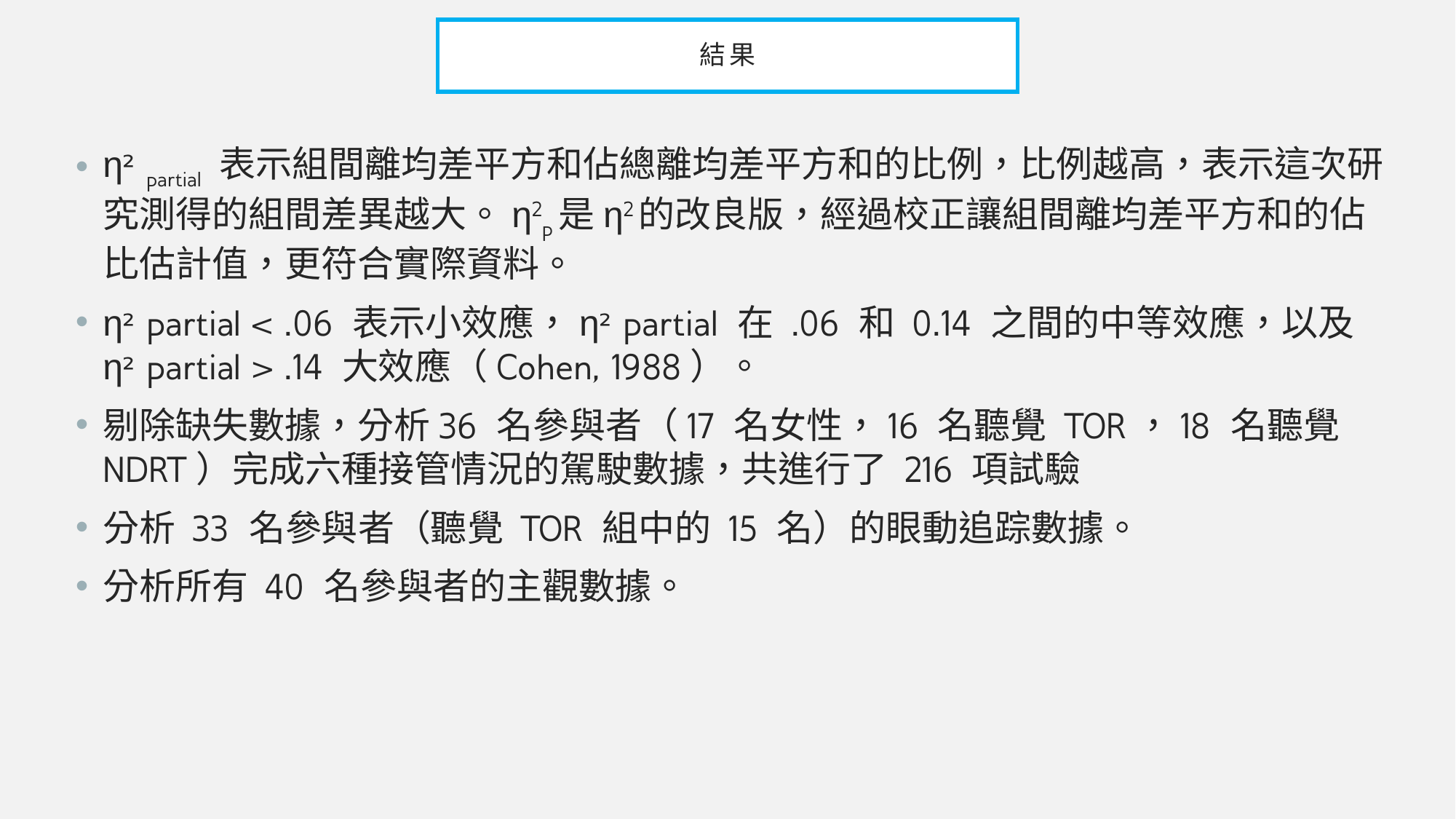

# 結果
η² partial  表示組間離均差平方和佔總離均差平方和的比例，比例越高，表示這次研究測得的組間差異越大。η2p是η2的改良版，經過校正讓組間離均差平方和的佔比估計值，更符合實際資料。
η² partial < .06 表示小效應，η² partial 在 .06 和 0.14 之間的中等效應，以及 η² partial > .14 大效應（Cohen, 1988）。
剔除缺失數據，分析36 名參與者（17 名女性，16 名聽覺 TOR，18 名聽覺 NDRT）完成六種接管情況的駕駛數據，共進行了 216 項試驗
分析 33 名參與者（聽覺 TOR 組中的 15 名）的眼動追踪數據。
分析所有 40 名參與者的主觀數據。